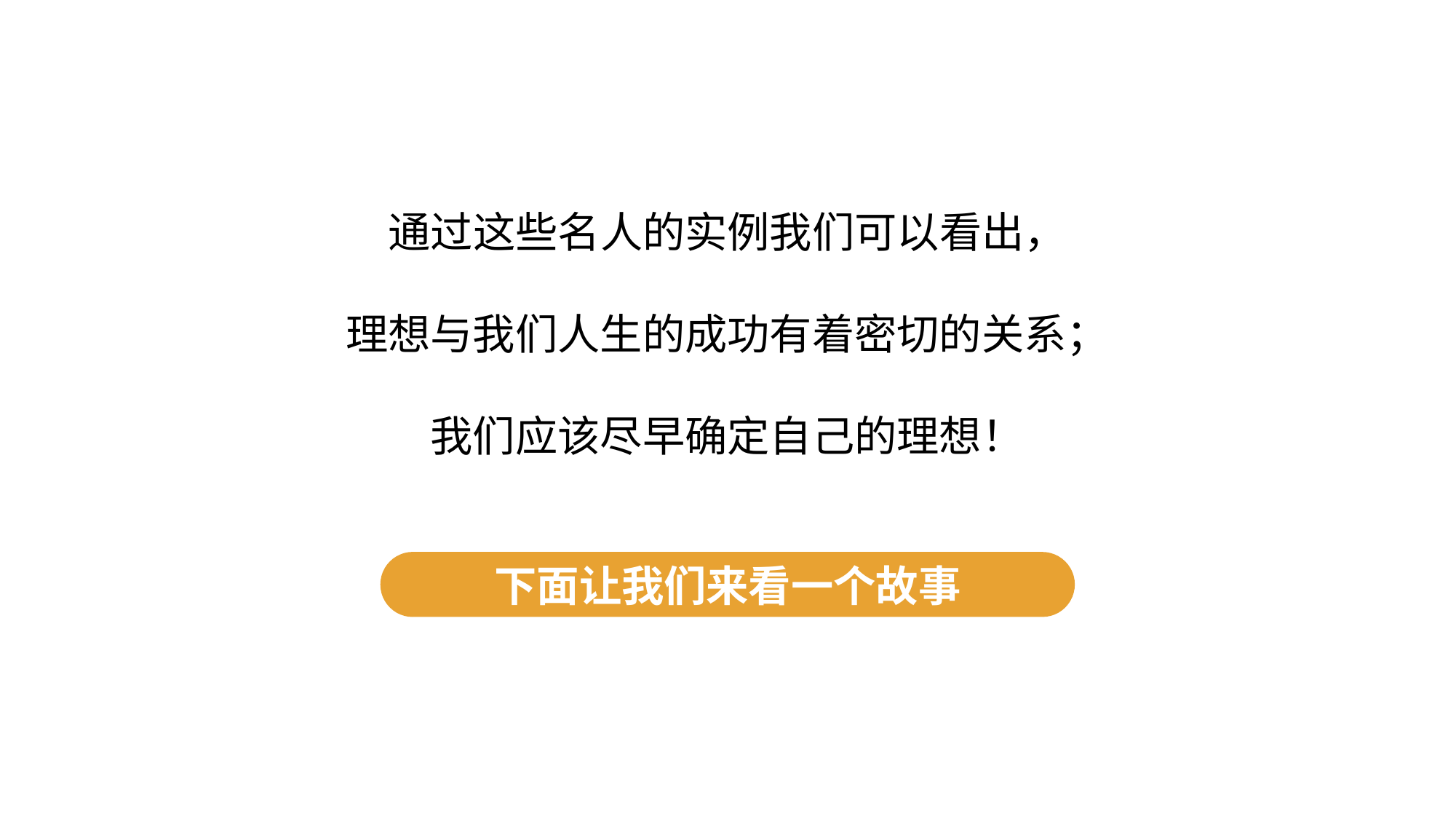

通过这些名人的实例我们可以看出，
理想与我们人生的成功有着密切的关系；
我们应该尽早确定自己的理想！
下面让我们来看一个故事